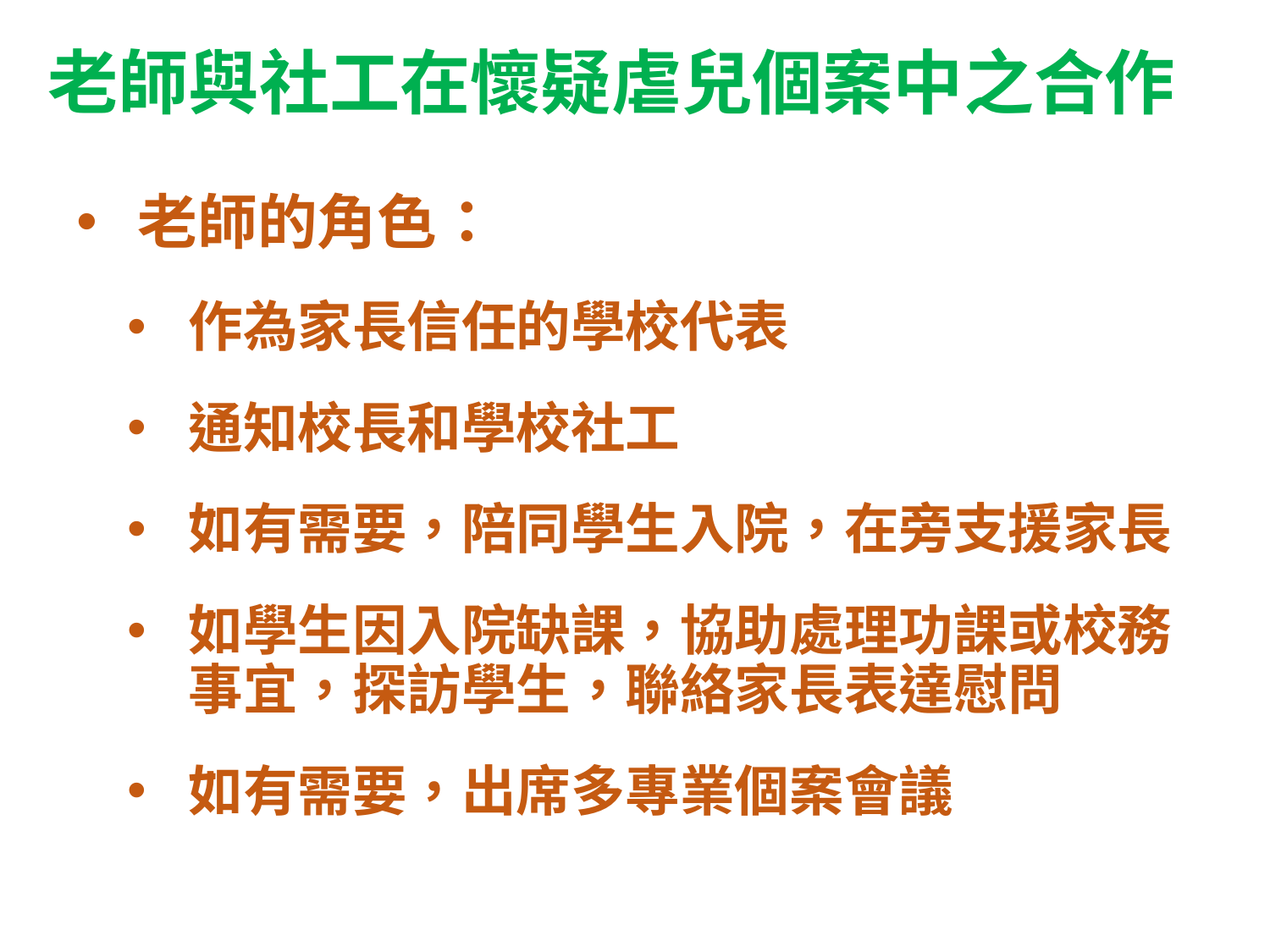

# 老師與社工在懷疑虐兒個案中之合作
老師的角色：
作為家長信任的學校代表
通知校長和學校社工
如有需要，陪同學生入院，在旁支援家長
如學生因入院缺課，協助處理功課或校務事宜，探訪學生，聯絡家長表達慰問
如有需要，出席多專業個案會議